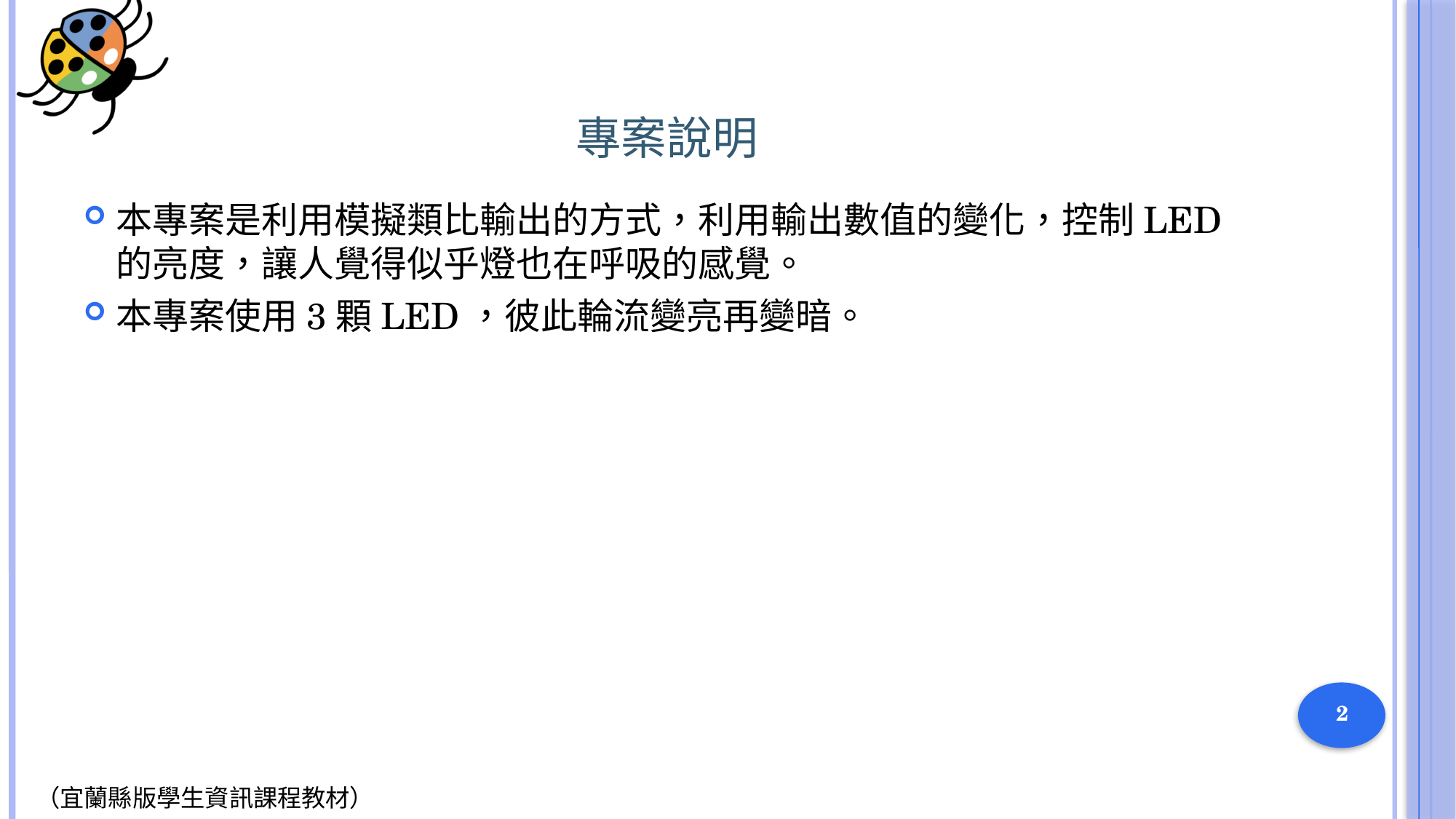

# 專案說明
本專案是利用模擬類比輸出的方式，利用輸出數值的變化，控制LED的亮度，讓人覺得似乎燈也在呼吸的感覺。
本專案使用3顆LED，彼此輪流變亮再變暗。
2